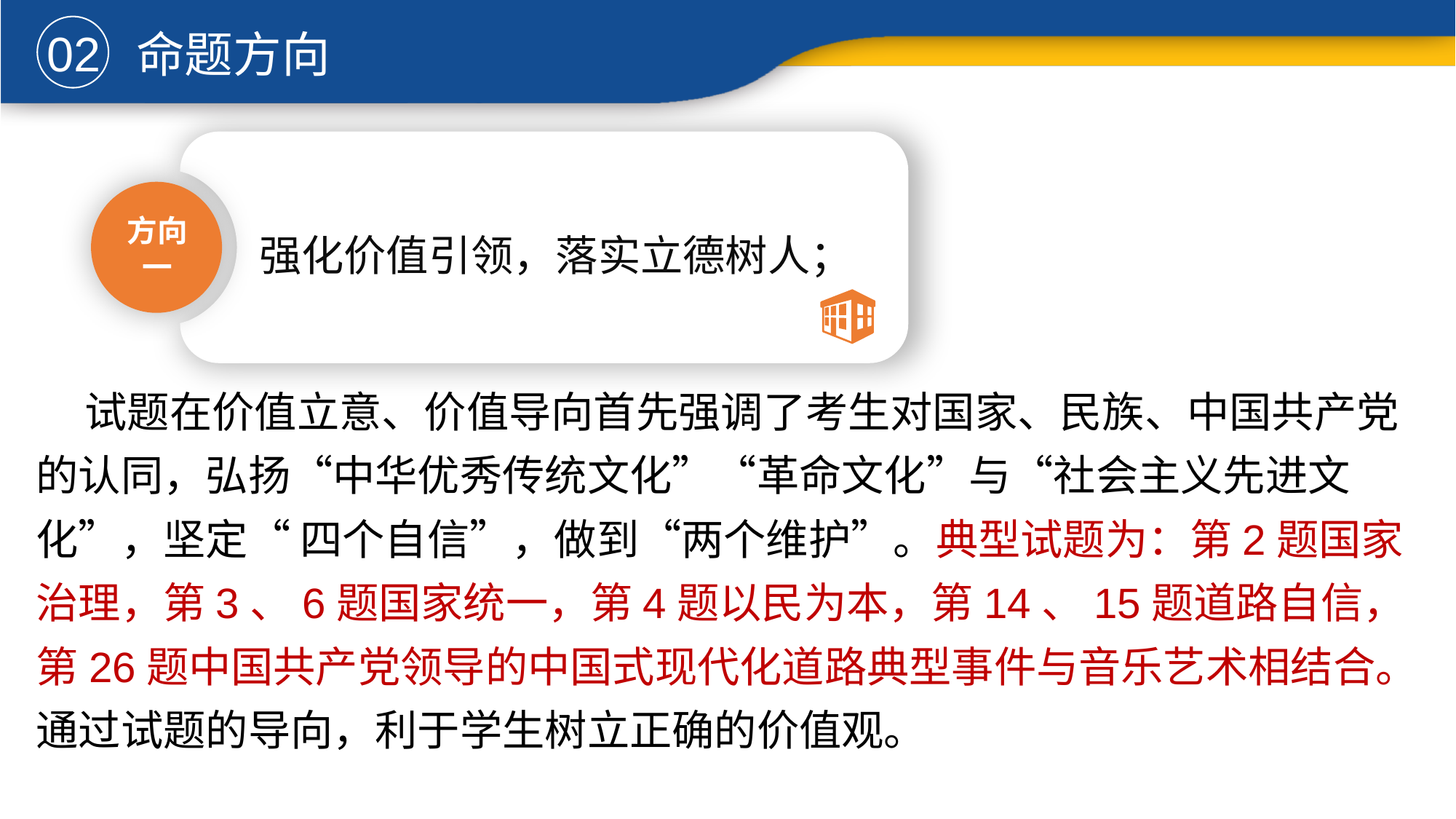

02
命题方向

强化价值引领，落实立德树人；
方向一

    试题在价值立意、价值导向首先强调了考生对国家、民族、中国共产党的认同，弘扬“中华优秀传统文化”“革命文化”与“社会主义先进文化”，坚定“ 四个自信”，做到“两个维护”。典型试题为：第2题国家治理，第3、6题国家统一，第4题以民为本，第14、15题道路自信，第26题中国共产党领导的中国式现代化道路典型事件与音乐艺术相结合。通过试题的导向，利于学生树立正确的价值观。